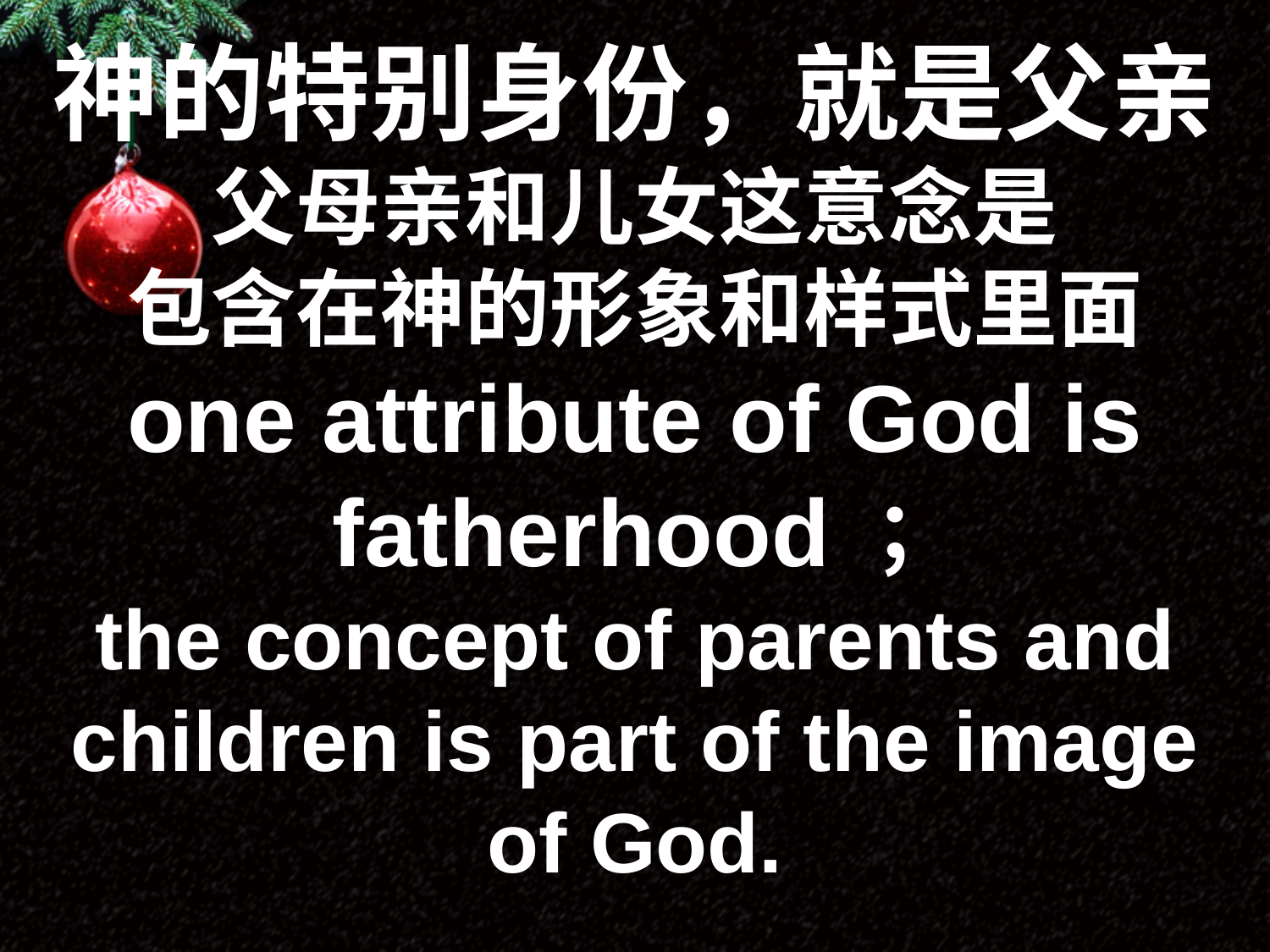

神的特别身份，就是父亲
父母亲和儿女这意念是
包含在神的形象和样式里面
one attribute of God is fatherhood；
the concept of parents and children is part of the image of God.